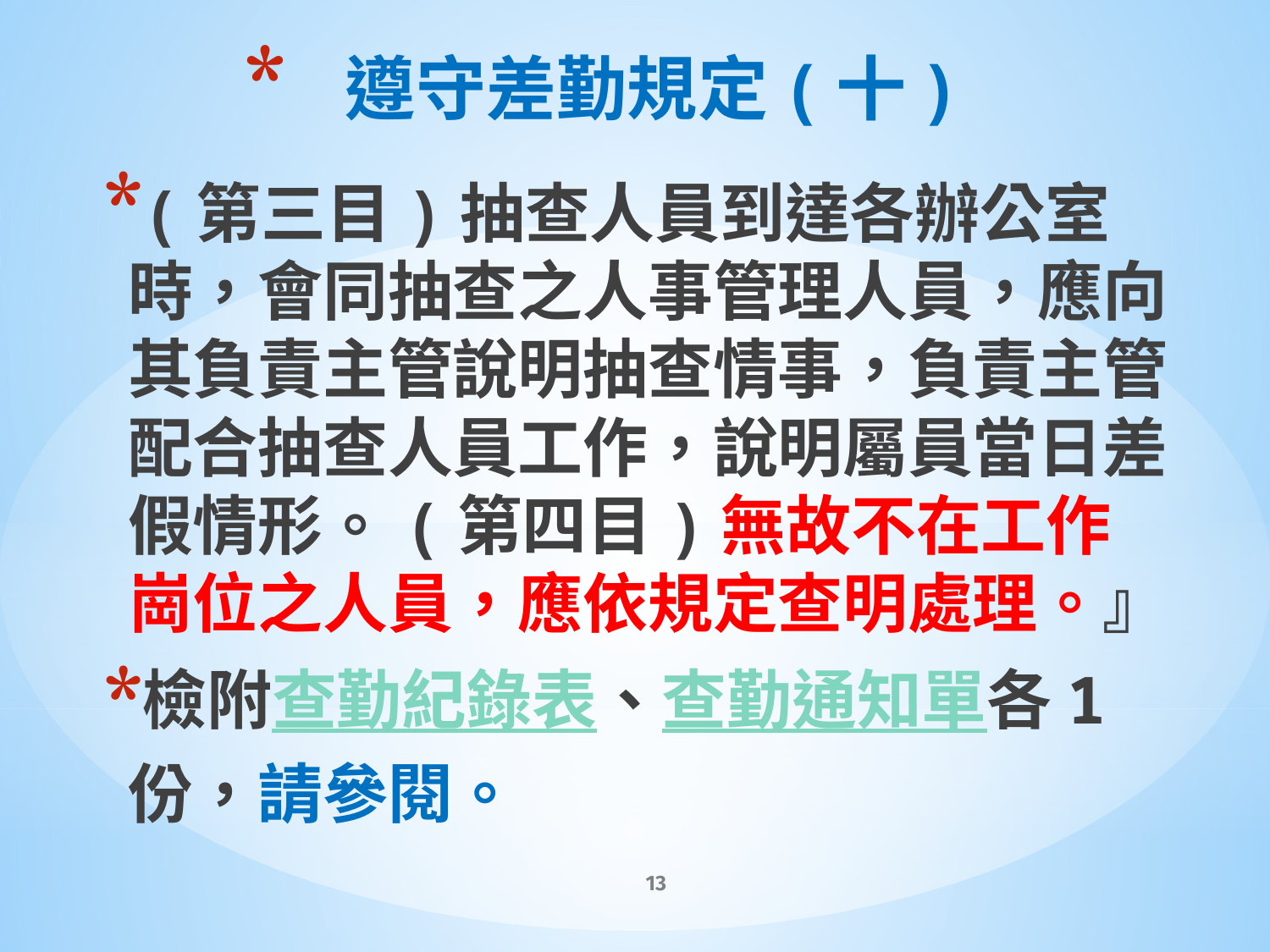

# 遵守差勤規定(十)
(第三目)抽查人員到達各辦公室時，會同抽查之人事管理人員，應向其負責主管說明抽查情事，負責主管配合抽查人員工作，說明屬員當日差假情形。(第四目)無故不在工作崗位之人員，應依規定查明處理。』
檢附查勤紀錄表、查勤通知單各1份，請參閱。

13